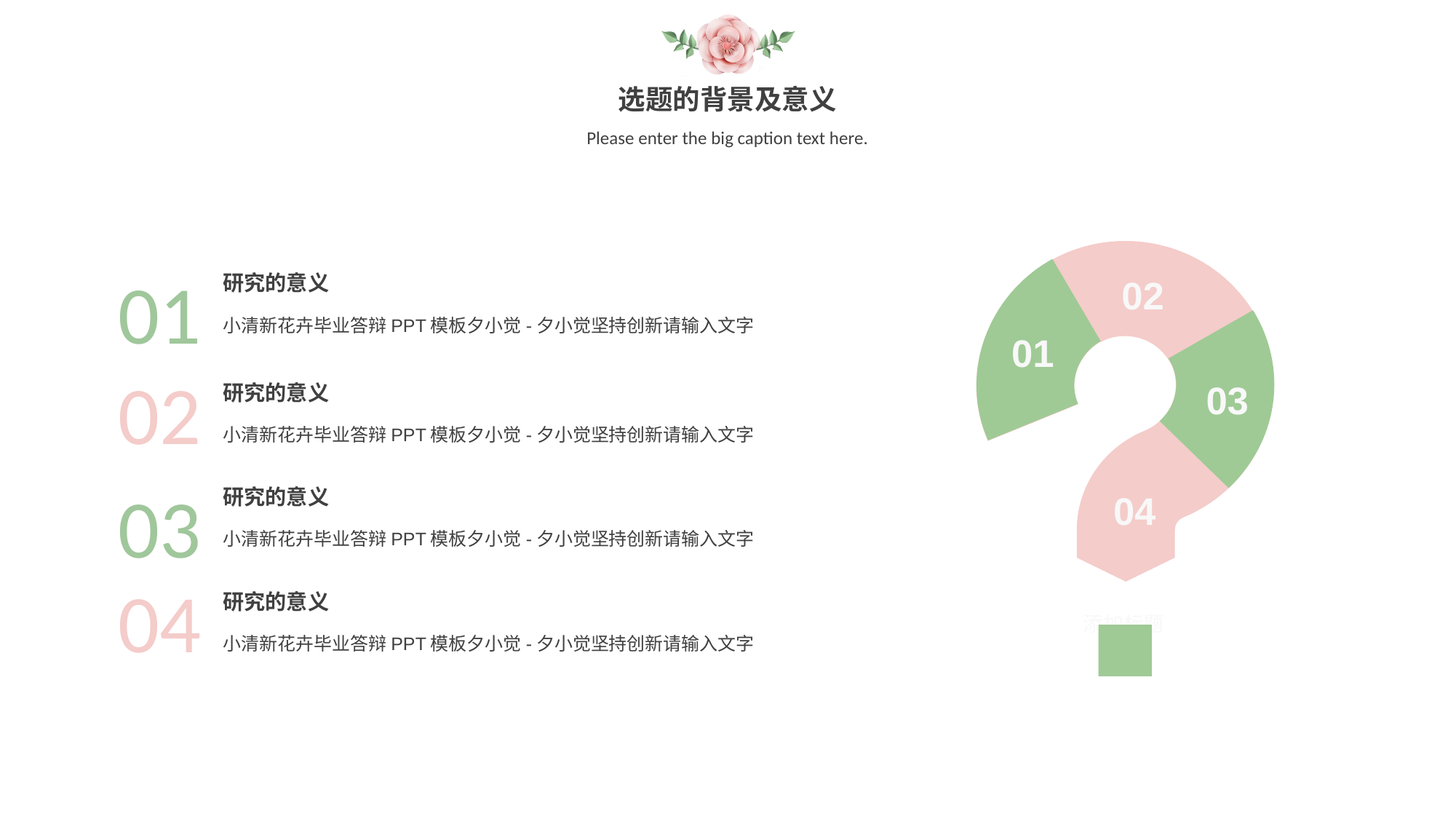

选题的背景及意义
Please enter the big caption text here.

01

研究的意义
02
小清新花卉毕业答辩PPT模板夕小觉-夕小觉坚持创新请输入文字

01
02
03
研究的意义
小清新花卉毕业答辩PPT模板夕小觉-夕小觉坚持创新请输入文字
03
研究的意义
04
小清新花卉毕业答辩PPT模板夕小觉-夕小觉坚持创新请输入文字
04
研究的意义
添加标题
小清新花卉毕业答辩PPT模板夕小觉-夕小觉坚持创新请输入文字